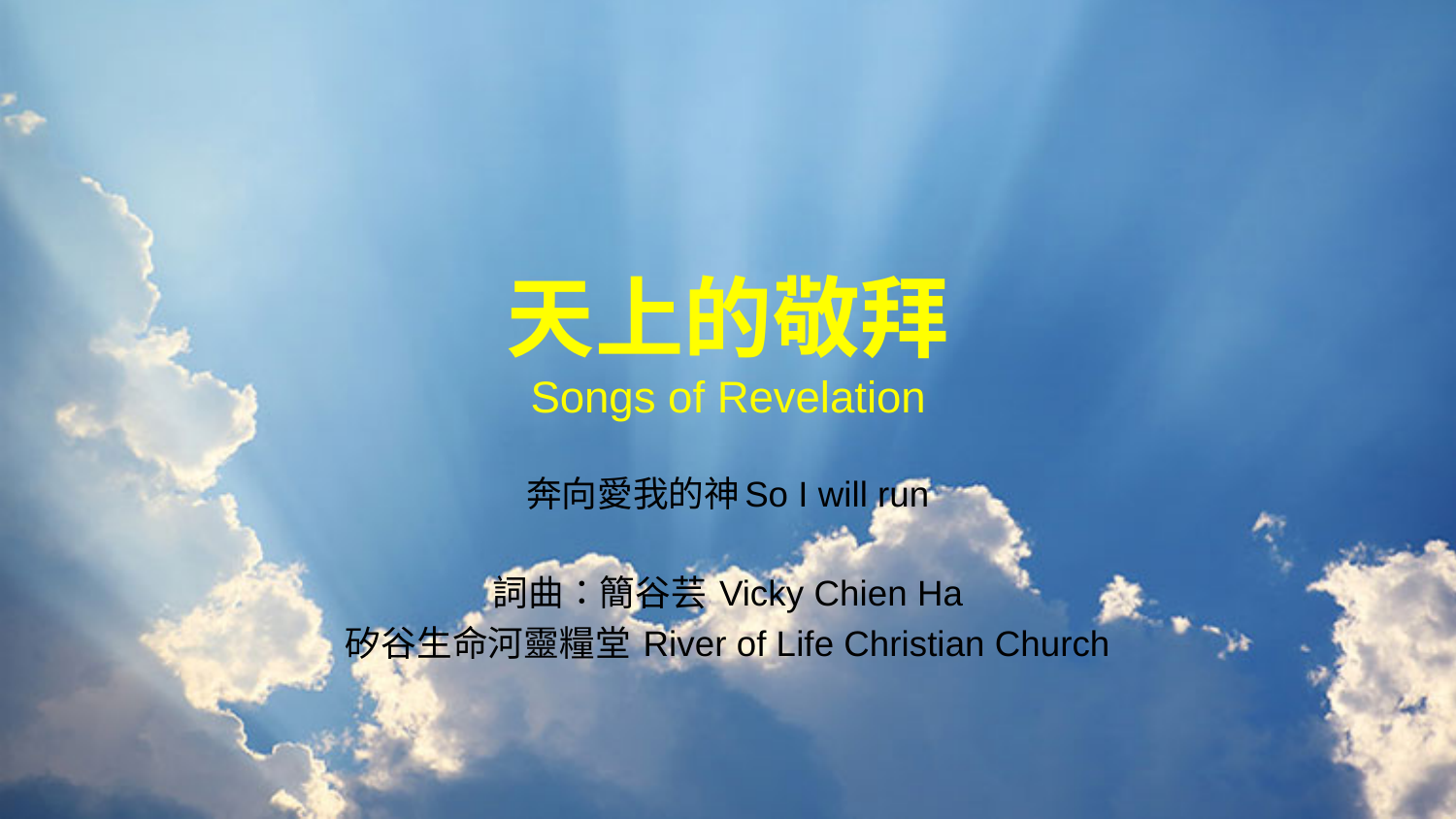

# 天上的敬拜 Songs of Revelation

奔向愛我的神So I will run

詞曲：簡谷芸 Vicky Chien Ha
矽谷生命河靈糧堂 River of Life Christian Church